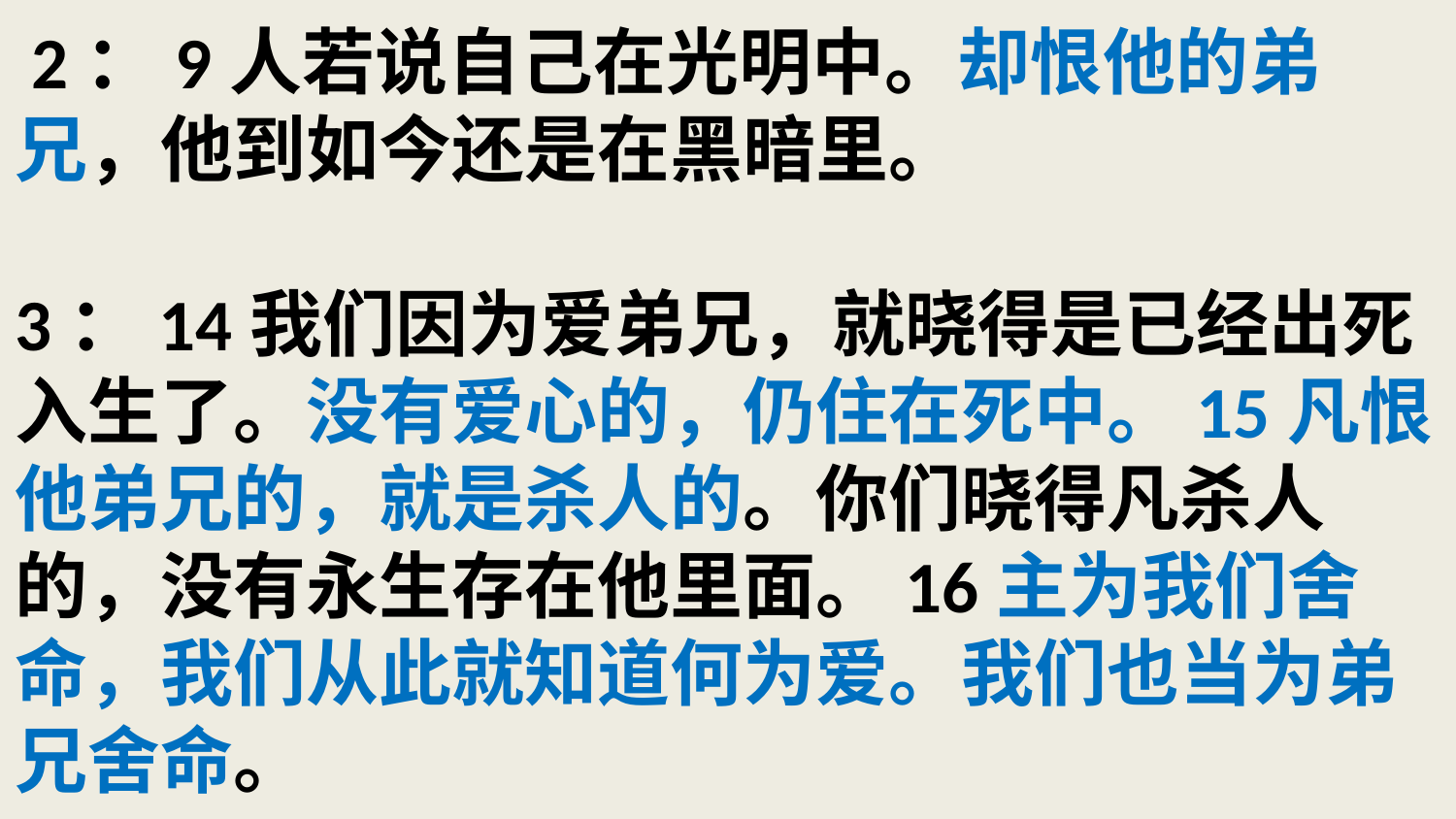

# 2：9人若说自己在光明中。却恨他的弟兄，他到如今还是在黑暗里。 3：14我们因为爱弟兄，就晓得是已经出死入生了。没有爱心的，仍住在死中。15凡恨他弟兄的，就是杀人的。你们晓得凡杀人的，没有永生存在他里面。16主为我们舍命，我们从此就知道何为爱。我们也当为弟兄舍命。